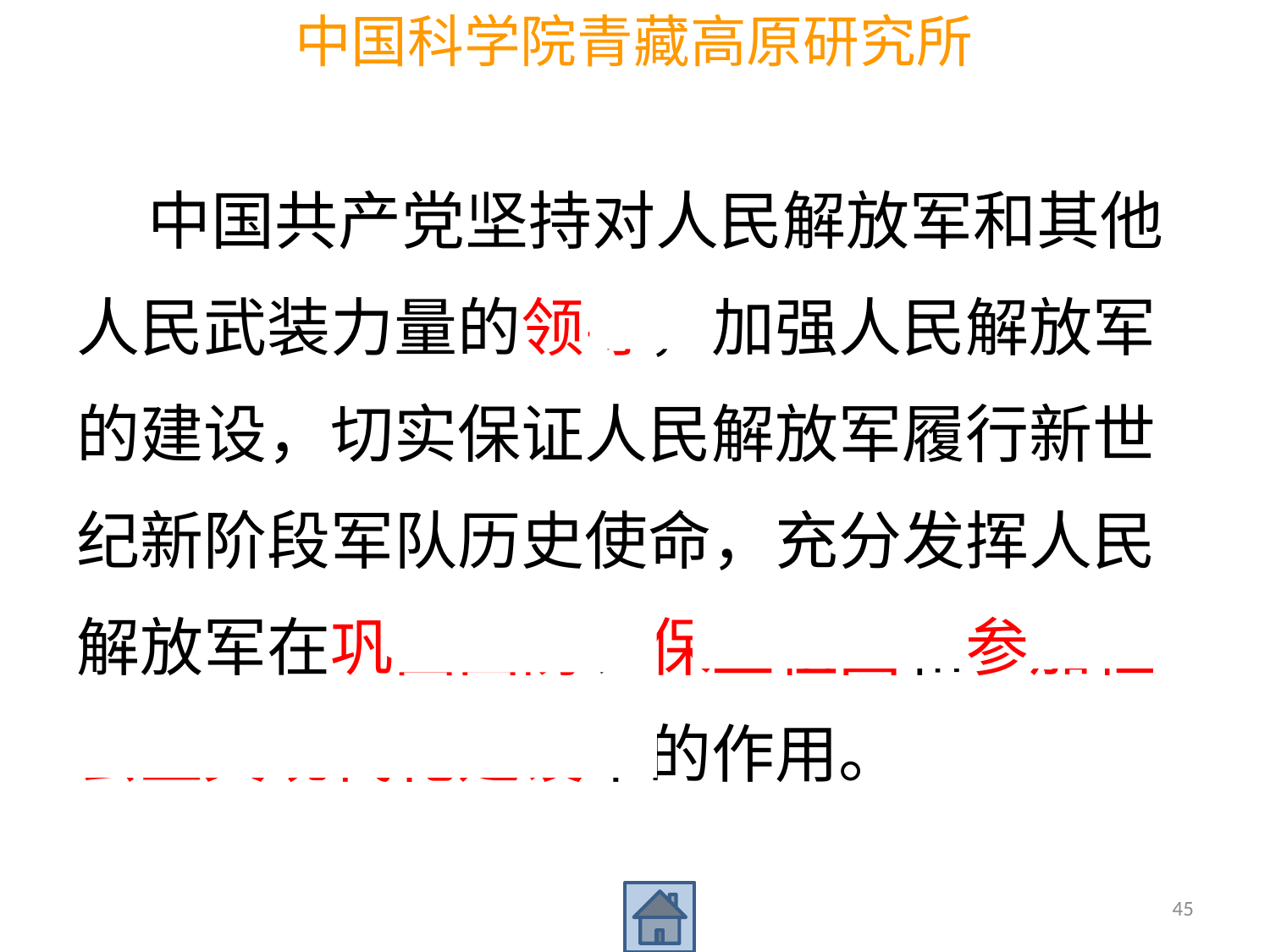

# 中国共产党坚持对人民解放军和其他人民武装力量的领导，加强人民解放军的建设，切实保证人民解放军履行新世纪新阶段军队历史使命，充分发挥人民解放军在巩固国防、保卫祖国和参加社会主义现代化建设中的作用。

45